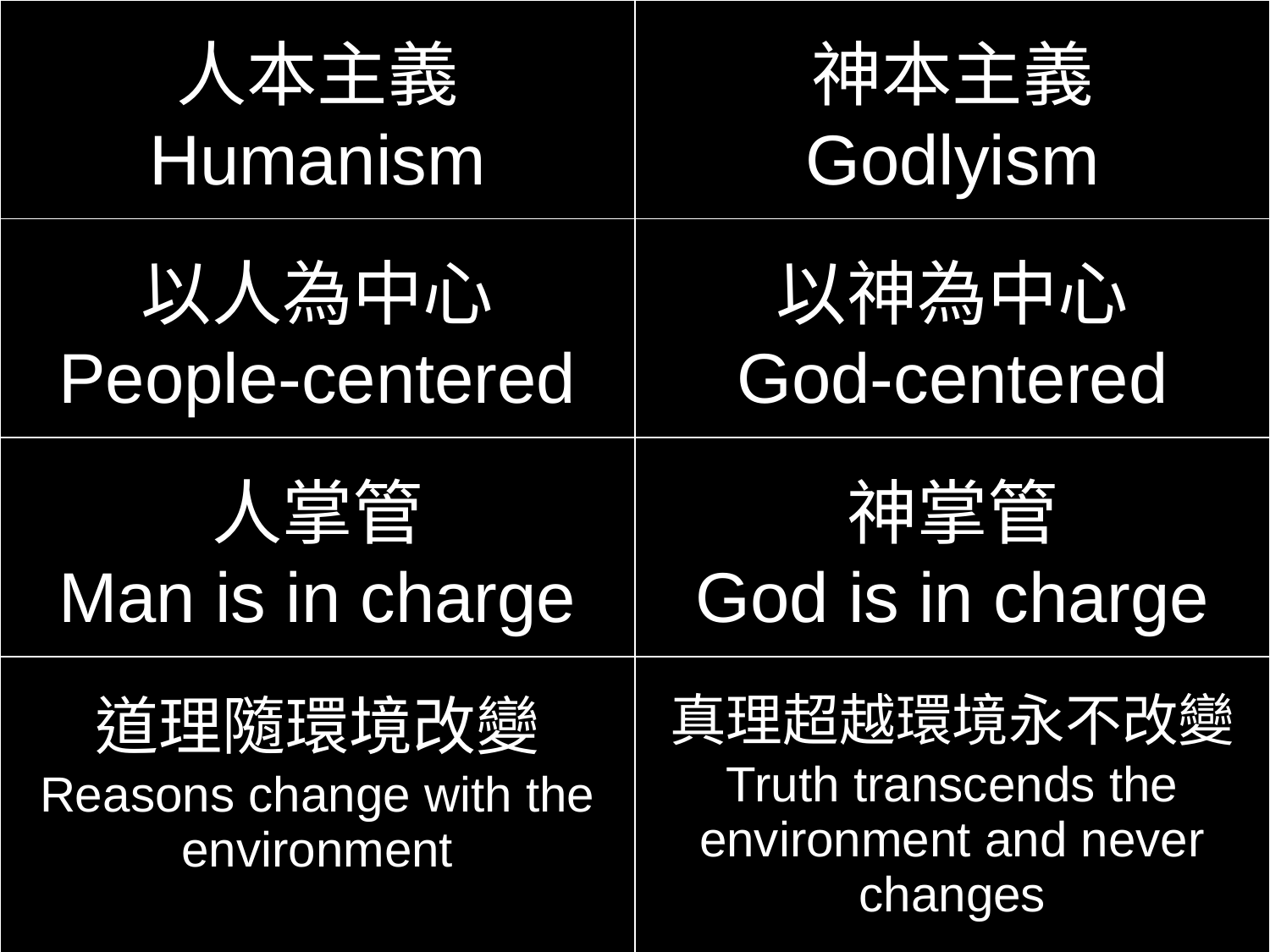

| 人本主義 Humanism | 神本主義 Godlyism |
| --- | --- |
| 以人為中心 People-centered | 以神為中心 God-centered |
| 人掌管 Man is in charge | 神掌管 God is in charge |
| 道理隨環境改變 Reasons change with the environment | 真理超越環境永不改變 Truth transcends the environment and never changes |